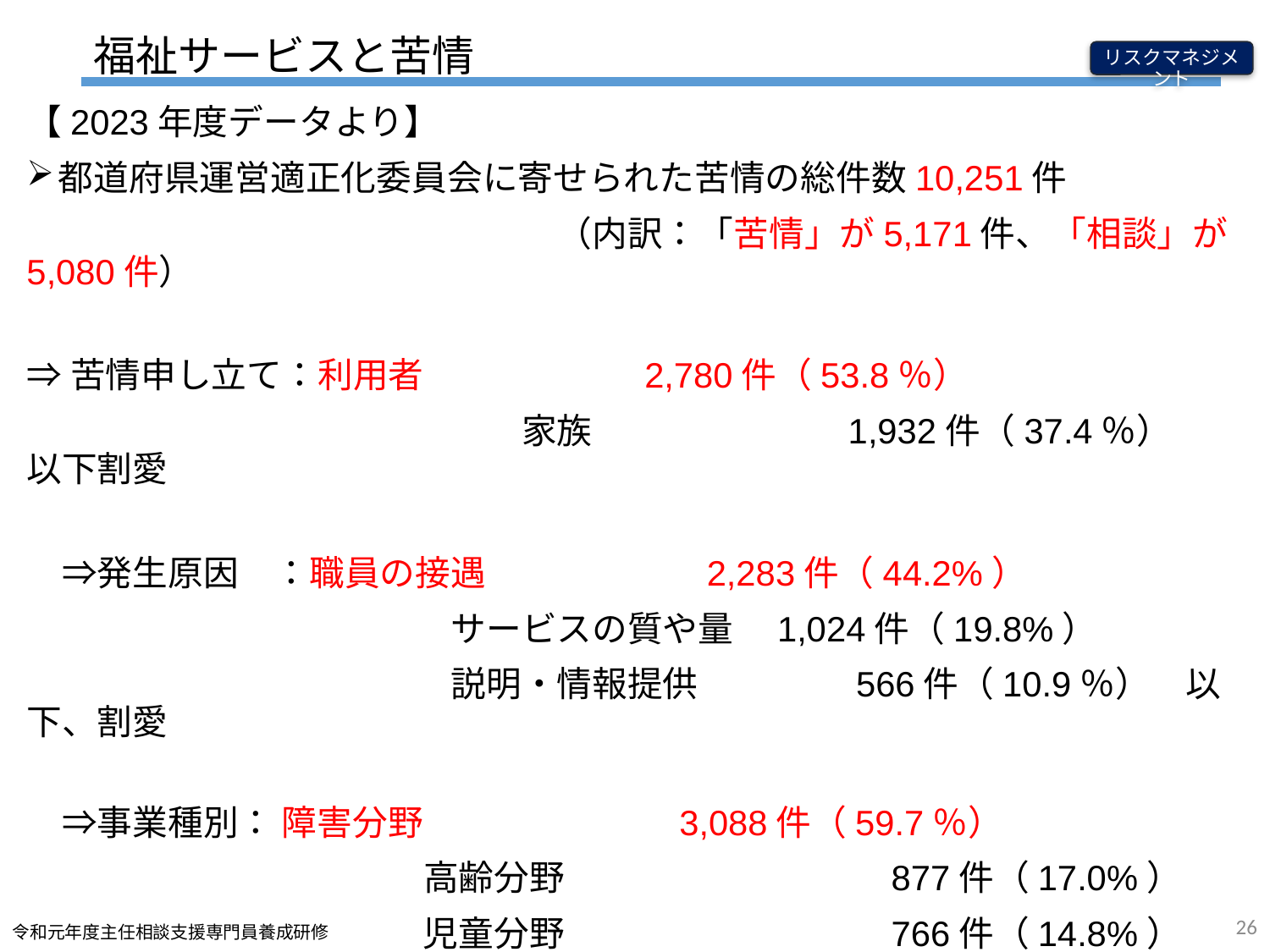

福祉サービスと苦情
リスクマネジメント
【2023年度データより】
都道府県運営適正化委員会に寄せられた苦情の総件数10,251件
　　　　　　　　　　　　　　　（内訳：「苦情」が5,171件、「相談」が5,080件）

⇒苦情申し立て：利用者　　　　　　2,780件（53.8％）
　　　　　　　　　　　　　　家族　　　　　　　1,932件（37.4％）　　以下割愛

　⇒発生原因　：職員の接遇　　　　　　2,283件（44.2%）
　　　　　　　　　　　　サービスの質や量　1,024件（19.8%）
　　　　　　　　　　　　説明・情報提供　　　　 566件（10.9％）　以下、割愛

　⇒事業種別： 障害分野　　　　　　　3,088件（59.7％）
　　　　　　　　　　　 高齢分野　　　　　　　　　877件（17.0%）
　　　　　　　　　　　 児童分野　　　　　　　　　766件（14.8%）
　　　　　　　　　　　　 　その他　　　　　　　　　440件（　8.5％）

26
令和元年度主任相談支援専門員養成研修